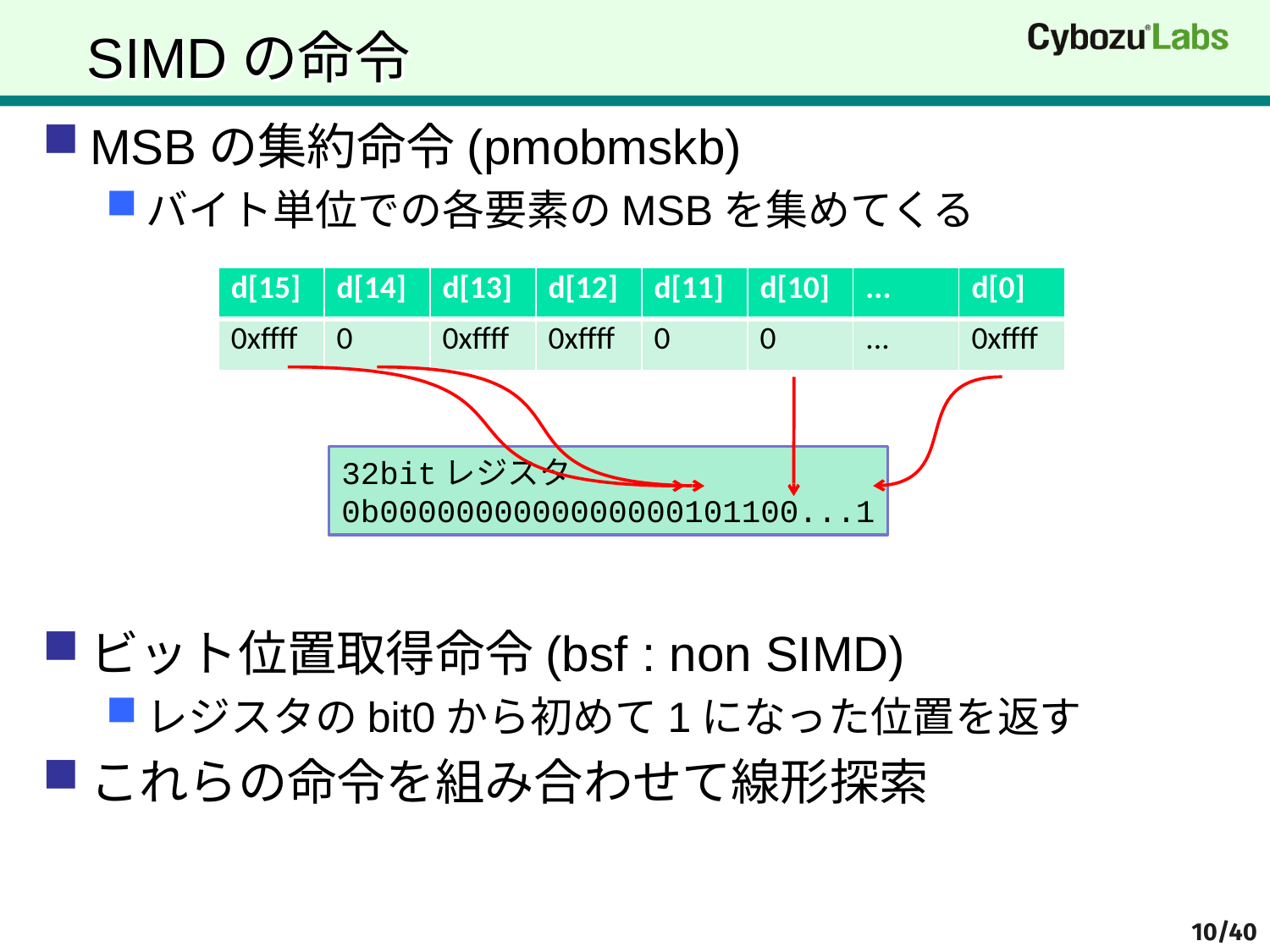

# SIMDの命令
MSBの集約命令(pmobmskb)
バイト単位での各要素のMSBを集めてくる

ビット位置取得命令(bsf : non SIMD)
レジスタのbit0から初めて1になった位置を返す
これらの命令を組み合わせて線形探索
| d[15] | d[14] | d[13] | d[12] | d[11] | d[10] | ... | d[0] |
| --- | --- | --- | --- | --- | --- | --- | --- |
| 0xffff | 0 | 0xffff | 0xffff | 0 | 0 | ... | 0xffff |
32bitレジスタ
0b0000000000000000101100...1

10/40